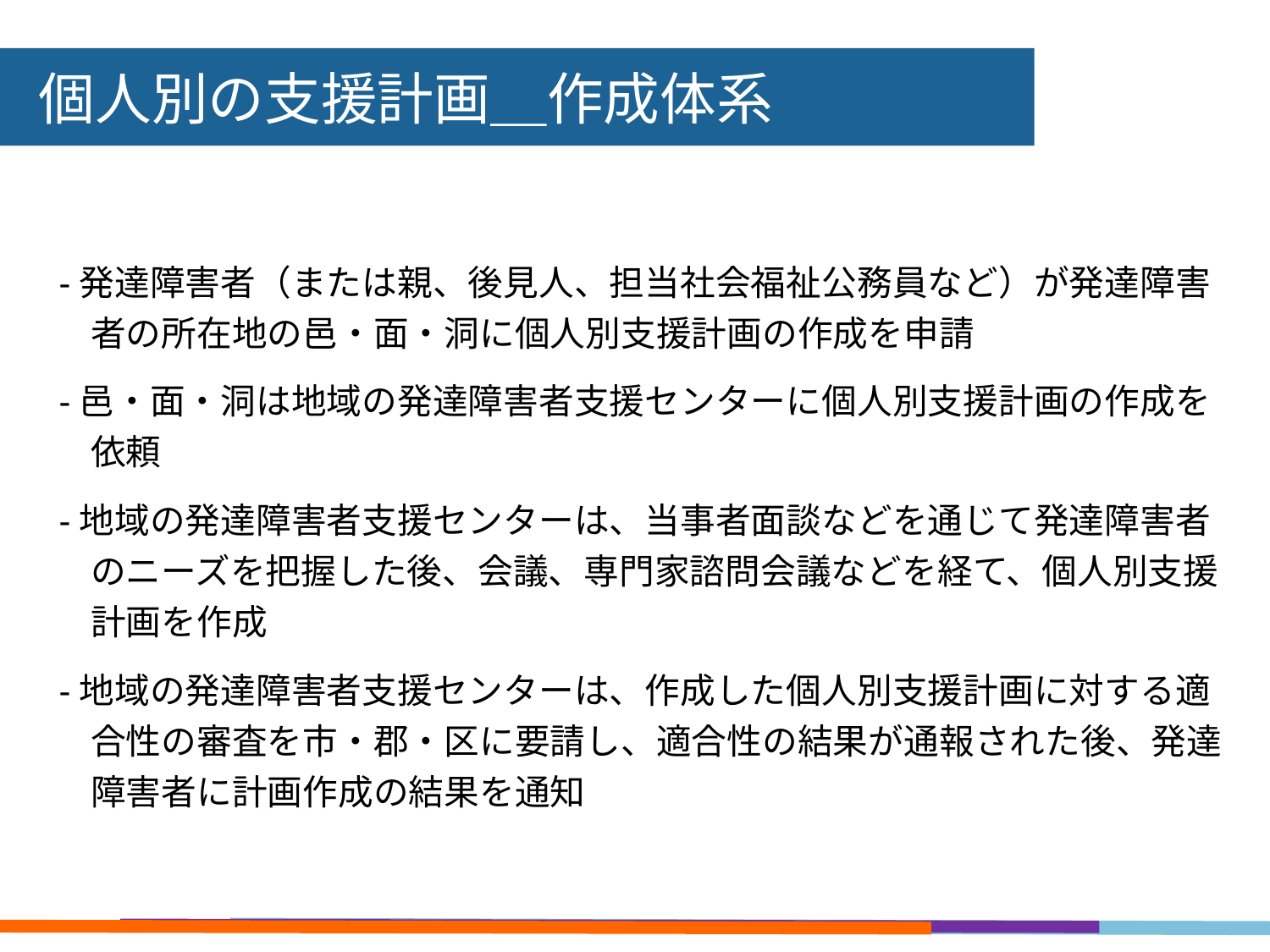

個人別の支援計画＿作成体系
-発達障害者（または親、後見人、担当社会福祉公務員など）が発達障害者の所在地の邑・面・洞に個人別支援計画の作成を申請
-邑・面・洞は地域の発達障害者支援センターに個人別支援計画の作成を依頼
-地域の発達障害者支援センターは、当事者面談などを通じて発達障害者のニーズを把握した後、会議、専門家諮問会議などを経て、個人別支援計画を作成
-地域の発達障害者支援センターは、作成した個人別支援計画に対する適合性の審査を市・郡・区に要請し、適合性の結果が通報された後、発達障害者に計画作成の結果を通知